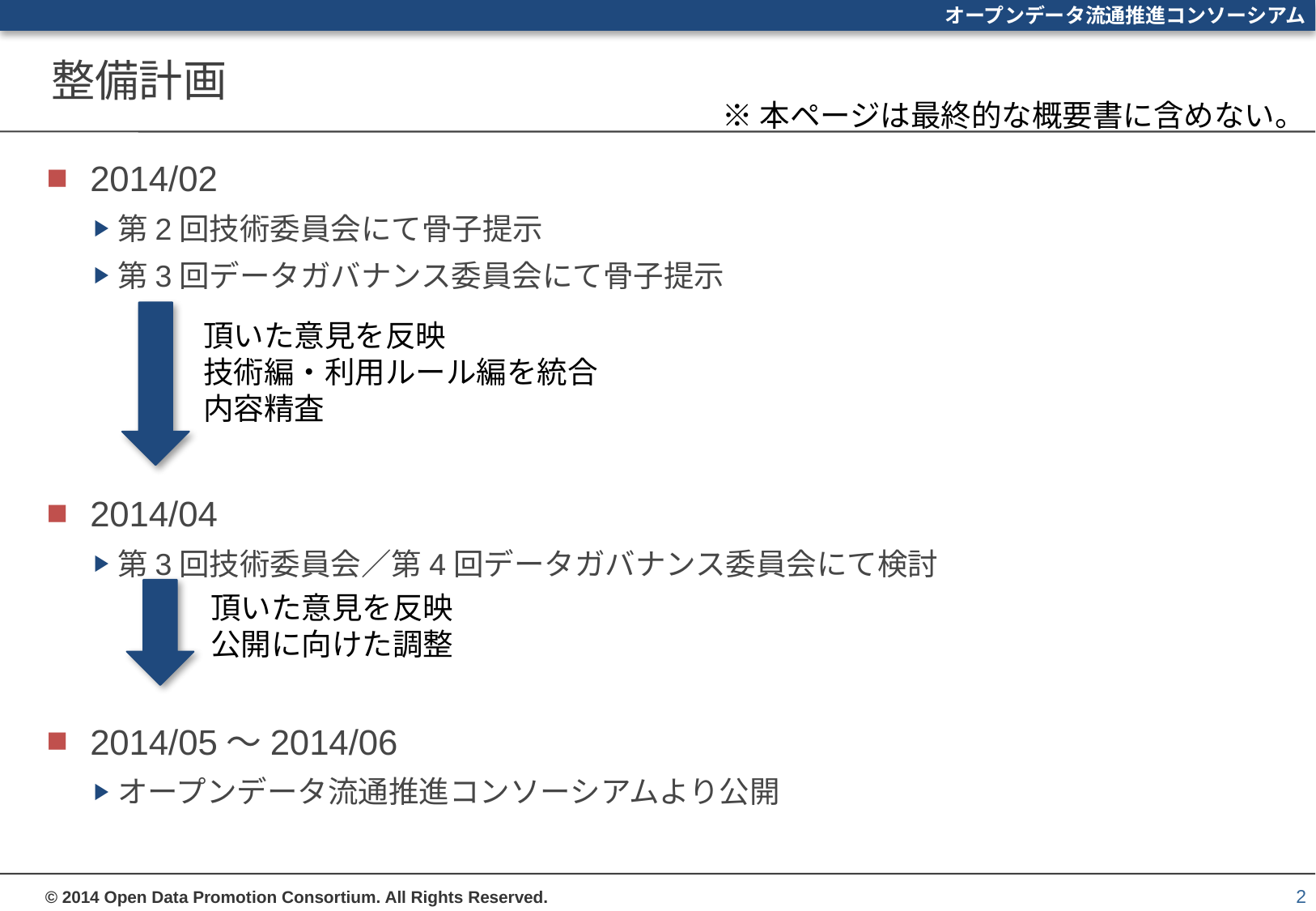

# 整備計画
※本ページは最終的な概要書に含めない。
2014/02
第2回技術委員会にて骨子提示
第3回データガバナンス委員会にて骨子提示

2014/04
第3回技術委員会／第4回データガバナンス委員会にて検討

2014/05～2014/06
オープンデータ流通推進コンソーシアムより公開

頂いた意見を反映
技術編・利用ルール編を統合
内容精査

頂いた意見を反映
公開に向けた調整
2